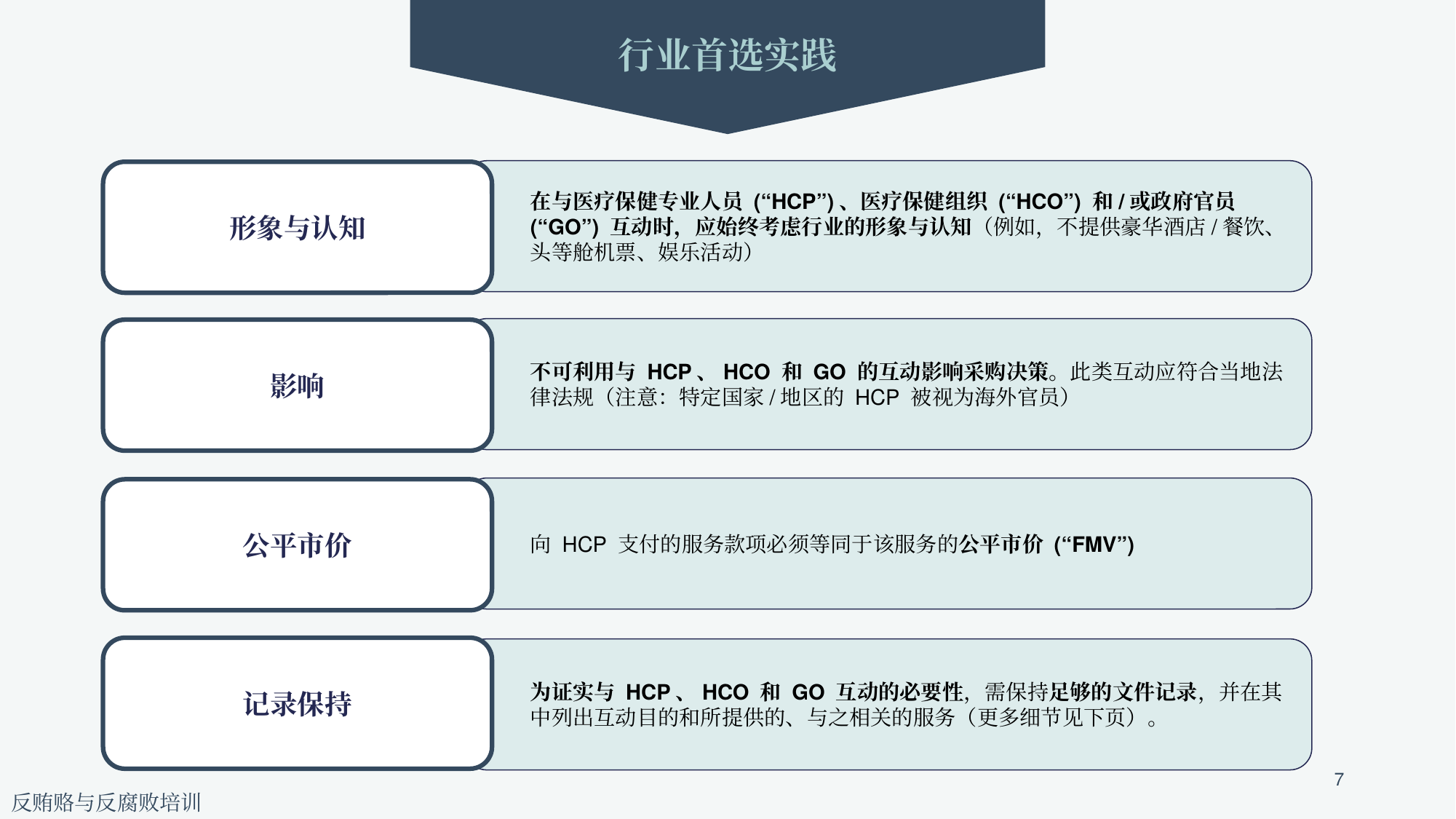

行业首选实践
在与医疗保健专业人员 (“HCP”)、医疗保健组织 (“HCO”) 和/或政府官员 (“GO”) 互动时，应始终考虑行业的形象与认知（例如，不提供豪华酒店/餐饮、头等舱机票、娱乐活动）
形象与认知
不可利用与 HCP、HCO 和 GO 的互动影响采购决策。此类互动应符合当地法律法规（注意：特定国家/地区的 HCP 被视为海外官员）
影响
向 HCP 支付的服务款项必须等同于该服务的公平市价 (“FMV”)
公平市价
记录保持
为证实与 HCP、HCO 和 GO 互动的必要性，需保持足够的文件记录，并在其中列出互动目的和所提供的、与之相关的服务（更多细节见下页）。
7